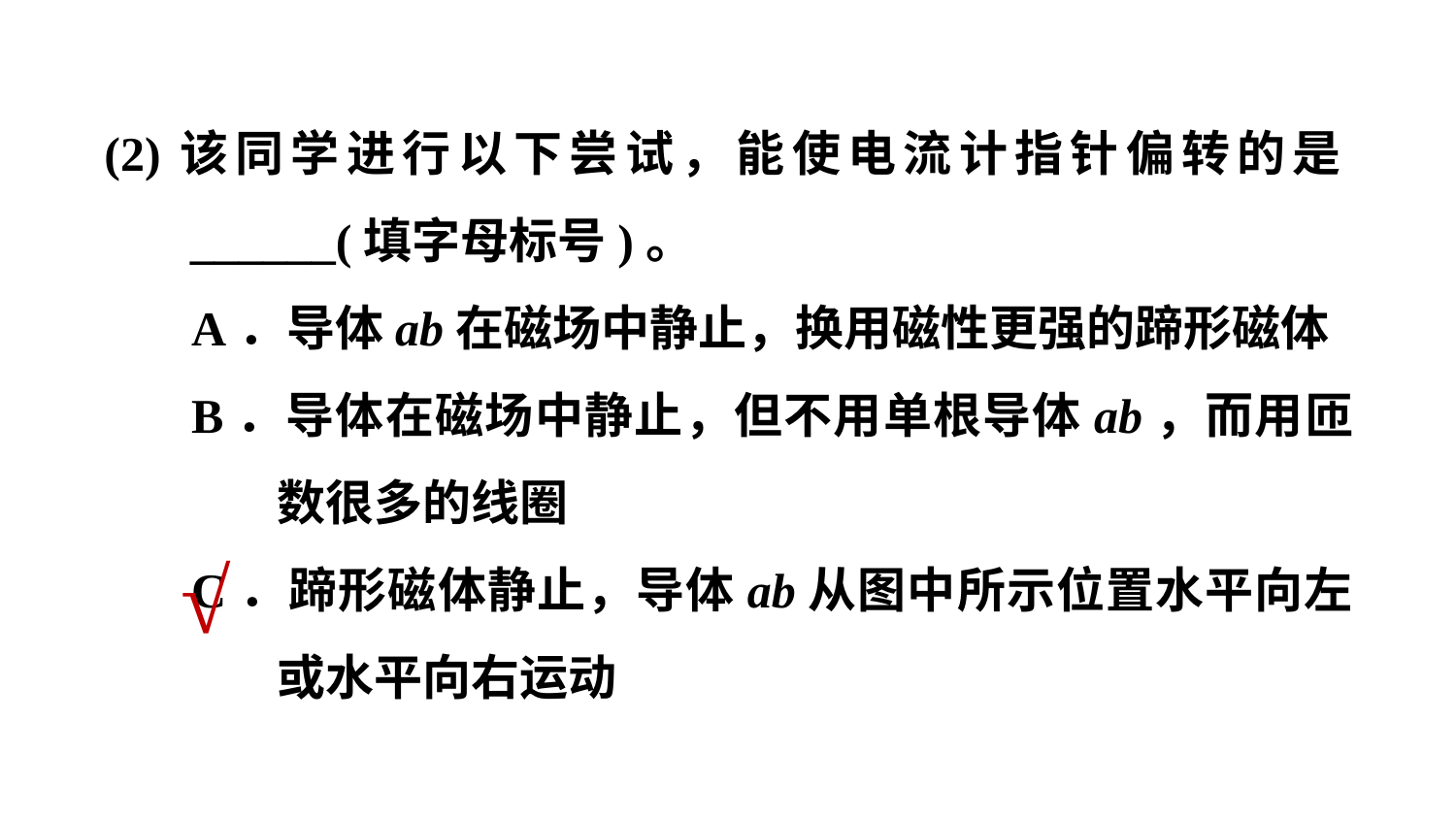

(2)该同学进行以下尝试，能使电流计指针偏转的是______(填字母标号)。
A．导体ab在磁场中静止，换用磁性更强的蹄形磁体
B．导体在磁场中静止，但不用单根导体ab，而用匝数很多的线圈
C．蹄形磁体静止，导体ab从图中所示位置水平向左或水平向右运动
√